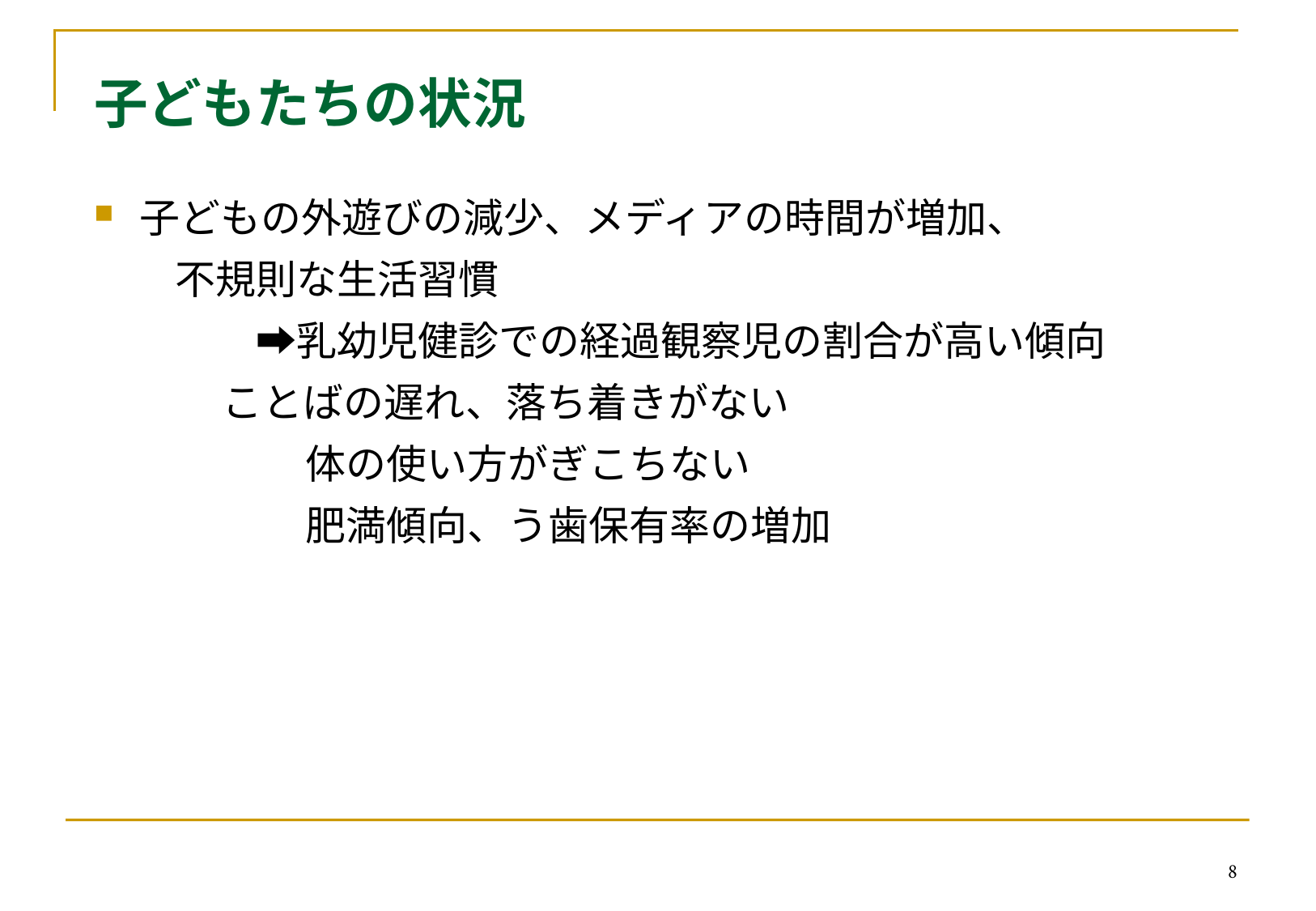

# 子どもたちの状況
子どもの外遊びの減少、メディアの時間が増加、
　　不規則な生活習慣
　　　　➡乳幼児健診での経過観察児の割合が高い傾向
             ことばの遅れ、落ち着きがない
　　　　 　体の使い方がぎこちない
　　　 　　肥満傾向、う歯保有率の増加

8